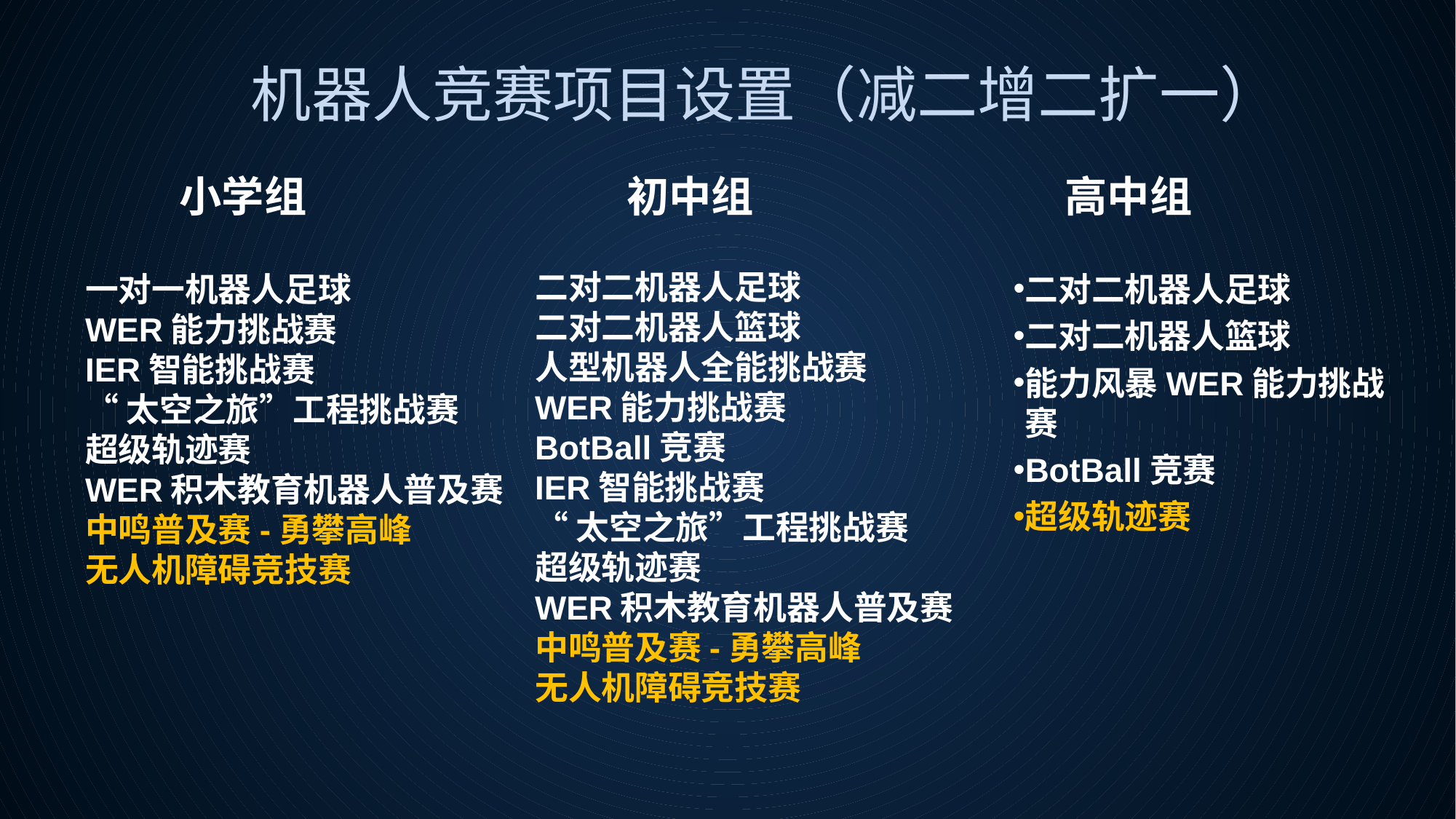

# 机器人竞赛项目设置（减二增二扩一）
小学组
初中组
高中组
一对一机器人足球
WER能力挑战赛
IER智能挑战赛
“太空之旅”工程挑战赛
超级轨迹赛
WER积木教育机器人普及赛
中鸣普及赛-勇攀高峰
无人机障碍竞技赛
二对二机器人足球
二对二机器人篮球
人型机器人全能挑战赛
WER能力挑战赛
BotBall竞赛
IER智能挑战赛
“太空之旅”工程挑战赛
超级轨迹赛
WER积木教育机器人普及赛
中鸣普及赛-勇攀高峰
无人机障碍竞技赛
二对二机器人足球
二对二机器人篮球
能力风暴WER能力挑战赛
BotBall竞赛
超级轨迹赛